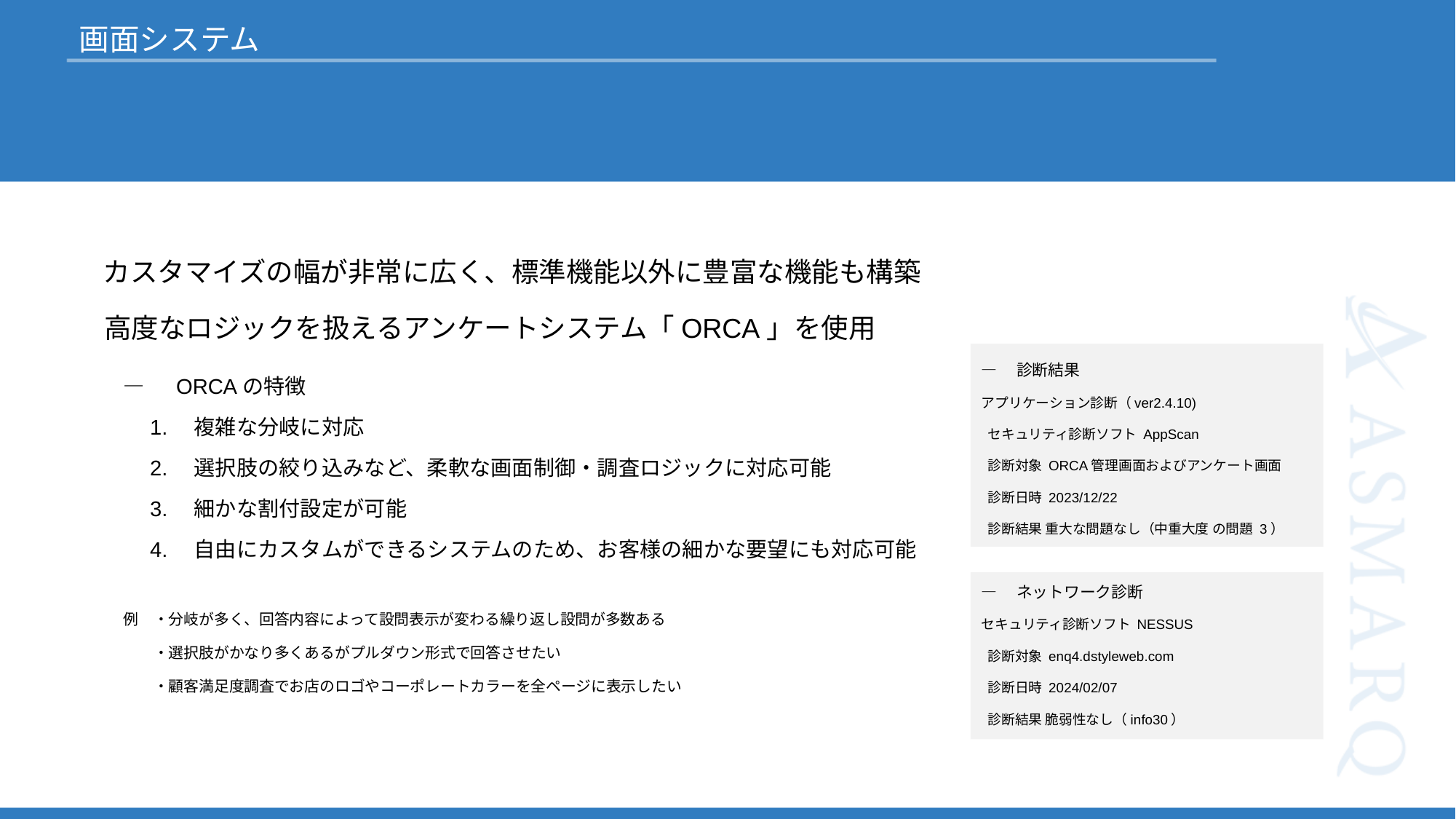

画面システム
カスタマイズの幅が非常に広く、標準機能以外に豊富な機能も構築
高度なロジックを扱えるアンケートシステム「ORCA」を使用

―　診断結果
アプリケーション診断（ver2.4.10)
 セキュリティ診断ソフト AppScan
 診断対象 ORCA管理画面およびアンケート画面
 診断日時 2023/12/22
 診断結果 重大な問題なし（中重大度 の問題 3）
―　ORCAの特徴
　1.　複雑な分岐に対応
　2.　選択肢の絞り込みなど、柔軟な画面制御・調査ロジックに対応可能
　3.　細かな割付設定が可能
　4.　自由にカスタムができるシステムのため、お客様の細かな要望にも対応可能

例　・分岐が多く、回答内容によって設問表示が変わる繰り返し設問が多数ある
　　・選択肢がかなり多くあるがプルダウン形式で回答させたい
　　・顧客満足度調査でお店のロゴやコーポレートカラーを全ページに表示したい

―　ネットワーク診断
セキュリティ診断ソフト NESSUS
 診断対象 enq4.dstyleweb.com
 診断日時 2024/02/07
 診断結果 脆弱性なし（info30）